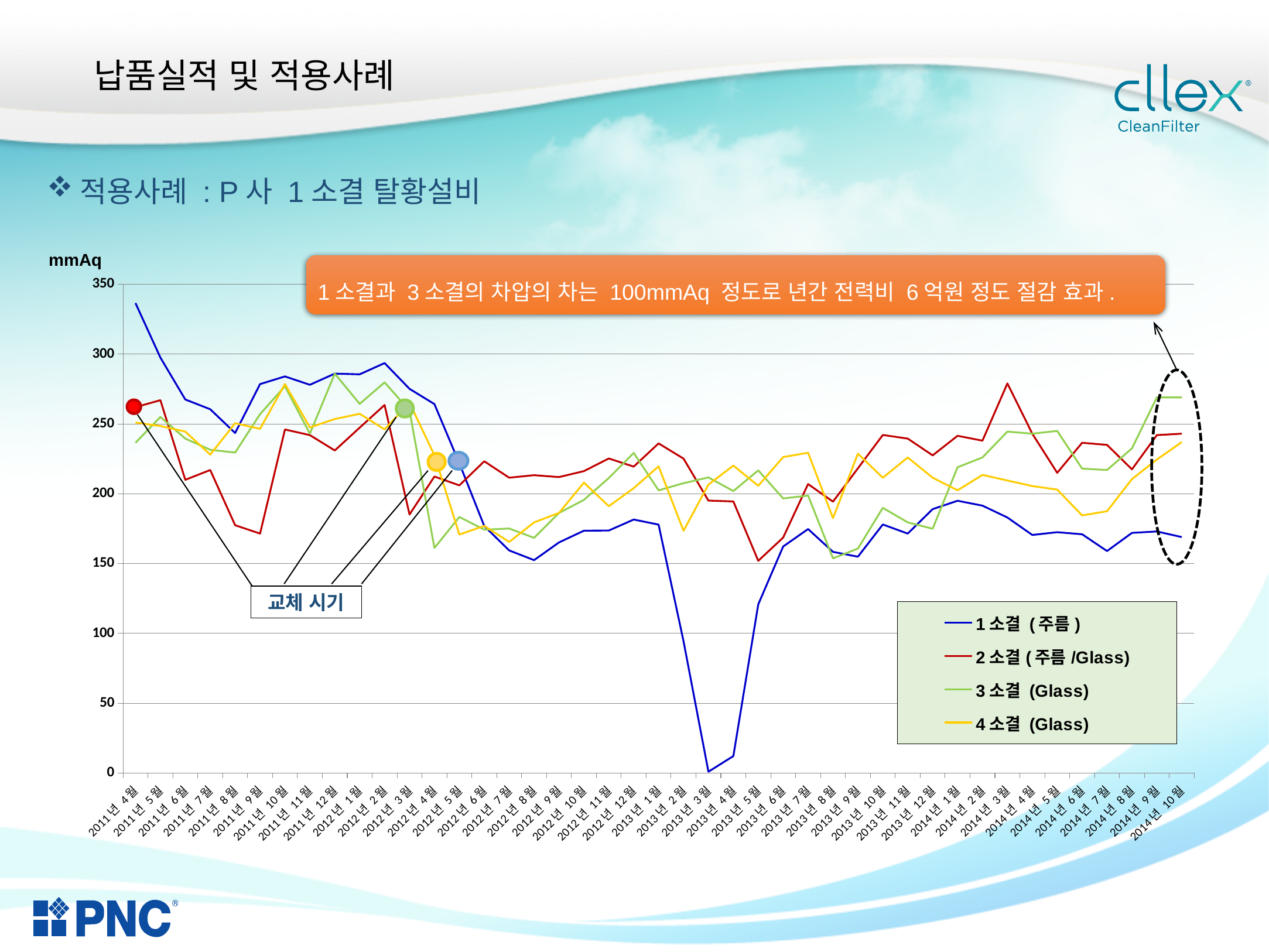

납품실적 및 적용사례
적용사례 : P사 1소결 탈황설비
mmAq
1소결과 3소결의 차압의 차는 100mmAq 정도로 년간 전력비 6억원 정도 절감 효과.

### Chart

| Category | 1소결 (주름) | 2소결(주름/Glass) | 3소결 (Glass) | 4소결 (Glass) |
|---|---|---|---|---|
| 40634 | 336.5 | 262.0 | 236.5 | 251.0 |
| 40664 | 297.5 | 267.0 | 255.0 | 248.5 |
| 40695 | 267.5 | 210.0 | 239.5 | 244.5 |
| 40725 | 260.5 | 217.0 | 231.5 | 228.0 |
| 40756 | 243.5 | 177.5 | 229.5 | 250.5 |
| 40787 | 278.5 | 171.5 | 257.0 | 246.5 |
| 40817 | 284.0 | 246.0 | 277.0 | 278.5 |
| 40848 | 278.0 | 242.0 | 243.0 | 247.5 |
| 40878 | 286.0 | 231.0 | 286.0 | 253.5 |
| 40909 | 285.5 | 247.35000000000102 | 264.35 | 257.25 |
| 40940 | 293.54999999999995 | 263.54999999999995 | 279.75 | 246.1 |
| 40969 | 275.1 | 185.15 | 259.6 | 265.1 |
| 41000 | 264.20000000000005 | 212.35000000000102 | 161.2 | 227.60000000000002 |
| 41030 | 221.8 | 206.0 | 183.4 | 170.8 |
| 41061 | 176.9 | 223.25 | 174.3 | 177.0 |
| 41091 | 159.45 | 211.5 | 175.1 | 165.5 |
| 41122 | 152.5 | 213.3 | 168.45000000000007 | 179.5 |
| 41153 | 165.15 | 211.95000000000007 | 186.25 | 186.3 |
| 41183 | 173.55 | 216.2 | 195.6 | 207.95000000000007 |
| 41214 | 173.7 | 225.25 | 211.3 | 191.10000000000002 |
| 41244 | 181.55 | 219.45000000000007 | 229.25 | 204.0 |
| 41275 | 177.9 | 236.05 | 202.45000000000007 | 219.64999999999998 |
| 41306 | 94.4 | 225.14999999999998 | 207.55 | 173.5 |
| 41334 | 1.0 | 195.1 | 211.7 | 206.55 |
| 41365 | 12.2 | 194.5 | 201.95000000000007 | 220.15 |
| 41395 | 120.8 | 152.0 | 216.75 | 205.7 |
| 41426 | 162.25 | 168.64999999999998 | 196.64999999999998 | 226.25 |
| 41456 | 174.75 | 206.95000000000007 | 198.7 | 229.4 |
| 41487 | 158.4 | 194.350000000001 | 153.75 | 182.55 |
| 41518 | 154.95 | 218.2 | 160.75 | 228.7 |
| 41548 | 178.0 | 242.10000000000002 | 189.95000000000007 | 211.45000000000007 |
| 41579 | 171.5 | 239.5 | 179.5 | 226.0 |
| 41609 | 189.0 | 227.5 | 175.0 | 211.5 |
| 41640 | 195.0 | 241.5 | 219.0 | 202.5 |
| 41671 | 191.5 | 238.0 | 226.0 | 213.5 |
| 41699 | 183.0 | 279.0 | 244.5 | 209.5 |
| 41730 | 170.5 | 243.0 | 243.0 | 205.5 |
| 41760 | 172.5 | 215.0 | 245.0 | 203.0 |
| 41791 | 171.0 | 236.5 | 218.0 | 184.5 |
| 41821 | 159.0 | 235.0 | 217.0 | 187.5 |
| 41852 | 172.0 | 217.5 | 232.5 | 210.5 |
| 41883 | 173.0 | 242.0 | 269.0 | 224.5 |
| 41913 | 169.0 | 243.0 | 269.0 | 237.0 |

교체 시기